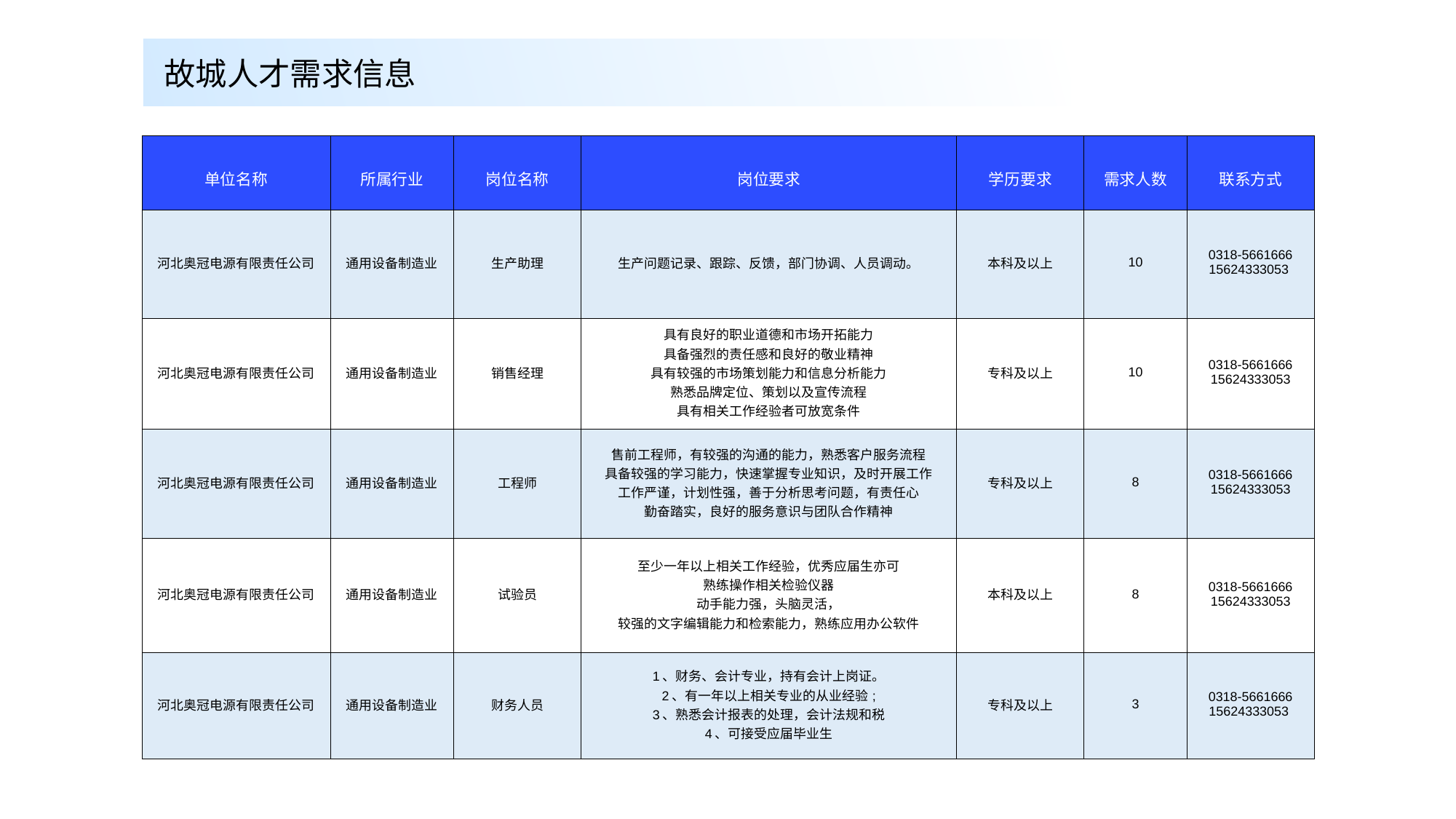

故城人才需求信息
| 单位名称 | 所属行业 | 岗位名称 | 岗位要求 | 学历要求 | 需求人数 | 联系方式 |
| --- | --- | --- | --- | --- | --- | --- |
| 河北奥冠电源有限责任公司 | 通用设备制造业 | 生产助理 | 生产问题记录、跟踪、反馈，部门协调、人员调动。 | 本科及以上 | 10 | 0318-5661666 15624333053 |
| 河北奥冠电源有限责任公司 | 通用设备制造业 | 销售经理 | 具有良好的职业道德和市场开拓能力 具备强烈的责任感和良好的敬业精神 具有较强的市场策划能力和信息分析能力 熟悉品牌定位、策划以及宣传流程 具有相关工作经验者可放宽条件 | 专科及以上 | 10 | 0318-5661666 15624333053 |
| 河北奥冠电源有限责任公司 | 通用设备制造业 | 工程师 | 售前工程师，有较强的沟通的能力，熟悉客户服务流程 具备较强的学习能力，快速掌握专业知识，及时开展工作 工作严谨，计划性强，善于分析思考问题，有责任心 勤奋踏实，良好的服务意识与团队合作精神 | 专科及以上 | 8 | 0318-5661666 15624333053 |
| 河北奥冠电源有限责任公司 | 通用设备制造业 | 试验员 | 至少一年以上相关工作经验，优秀应届生亦可 熟练操作相关检验仪器 动手能力强，头脑灵活， 较强的文字编辑能力和检索能力，熟练应用办公软件 | 本科及以上 | 8 | 0318-5661666 15624333053 |
| 河北奥冠电源有限责任公司 | 通用设备制造业 | 财务人员 | 1、财务、会计专业，持有会计上岗证。 2、有一年以上相关专业的从业经验; 3、熟悉会计报表的处理，会计法规和税 4、可接受应届毕业生 | 专科及以上 | 3 | 0318-5661666 15624333053 |
40